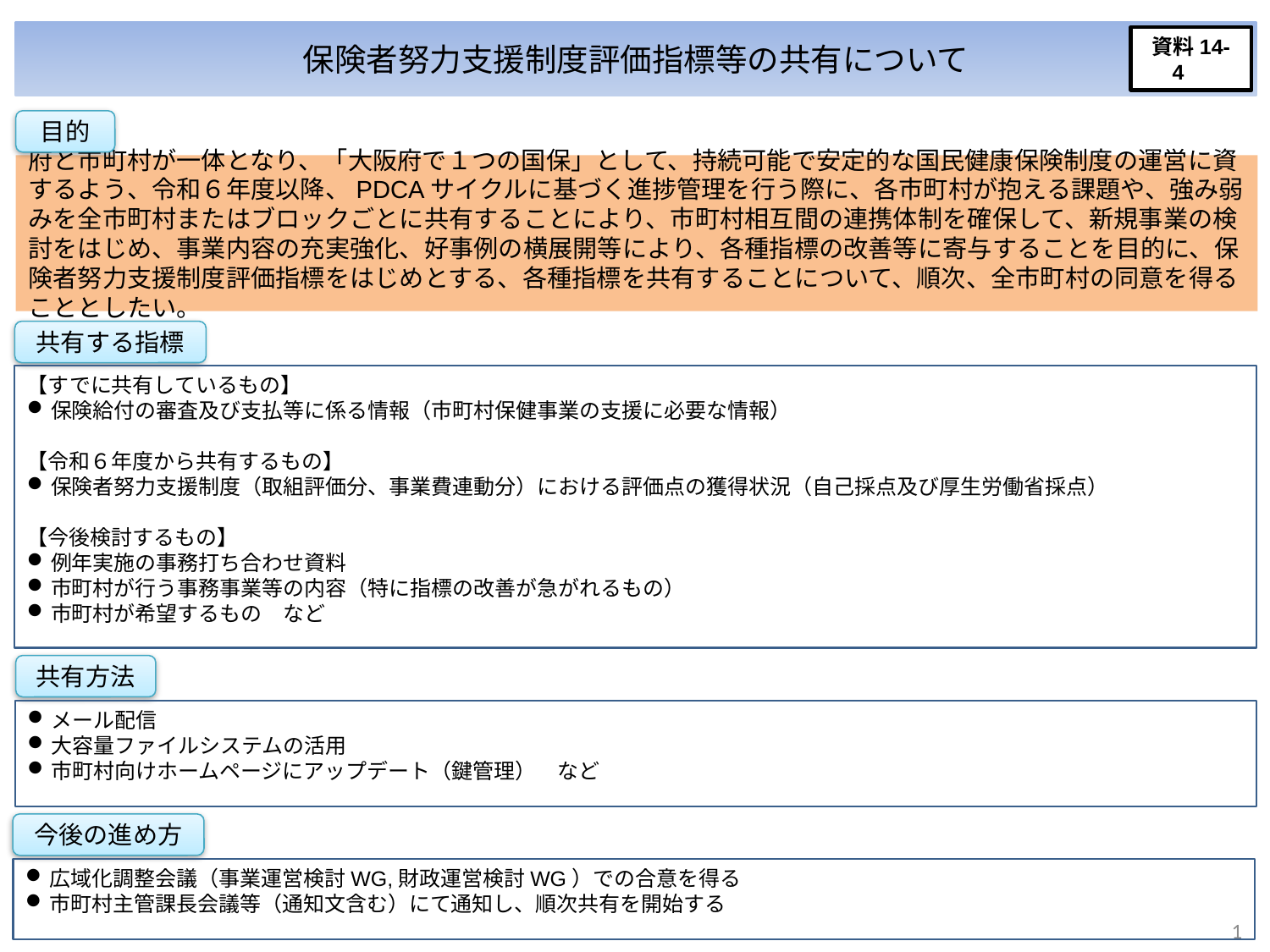

保険者努力支援制度評価指標等の共有について
資料14-4
目的
府と市町村が一体となり、「大阪府で１つの国保」として、持続可能で安定的な国民健康保険制度の運営に資するよう、令和６年度以降、PDCAサイクルに基づく進捗管理を行う際に、各市町村が抱える課題や、強み弱みを全市町村またはブロックごとに共有することにより、市町村相互間の連携体制を確保して、新規事業の検討をはじめ、事業内容の充実強化、好事例の横展開等により、各種指標の改善等に寄与することを目的に、保険者努力支援制度評価指標をはじめとする、各種指標を共有することについて、順次、全市町村の同意を得ることとしたい。
共有する指標
【すでに共有しているもの】
保険給付の審査及び支払等に係る情報（市町村保健事業の支援に必要な情報）

【令和６年度から共有するもの】
保険者努力支援制度（取組評価分、事業費連動分）における評価点の獲得状況（自己採点及び厚生労働省採点）

【今後検討するもの】
例年実施の事務打ち合わせ資料
市町村が行う事務事業等の内容（特に指標の改善が急がれるもの）
市町村が希望するもの　など
共有方法
メール配信
大容量ファイルシステムの活用
市町村向けホームページにアップデート（鍵管理）　など
今後の進め方
広域化調整会議（事業運営検討WG,財政運営検討WG）での合意を得る
市町村主管課長会議等（通知文含む）にて通知し、順次共有を開始する
1